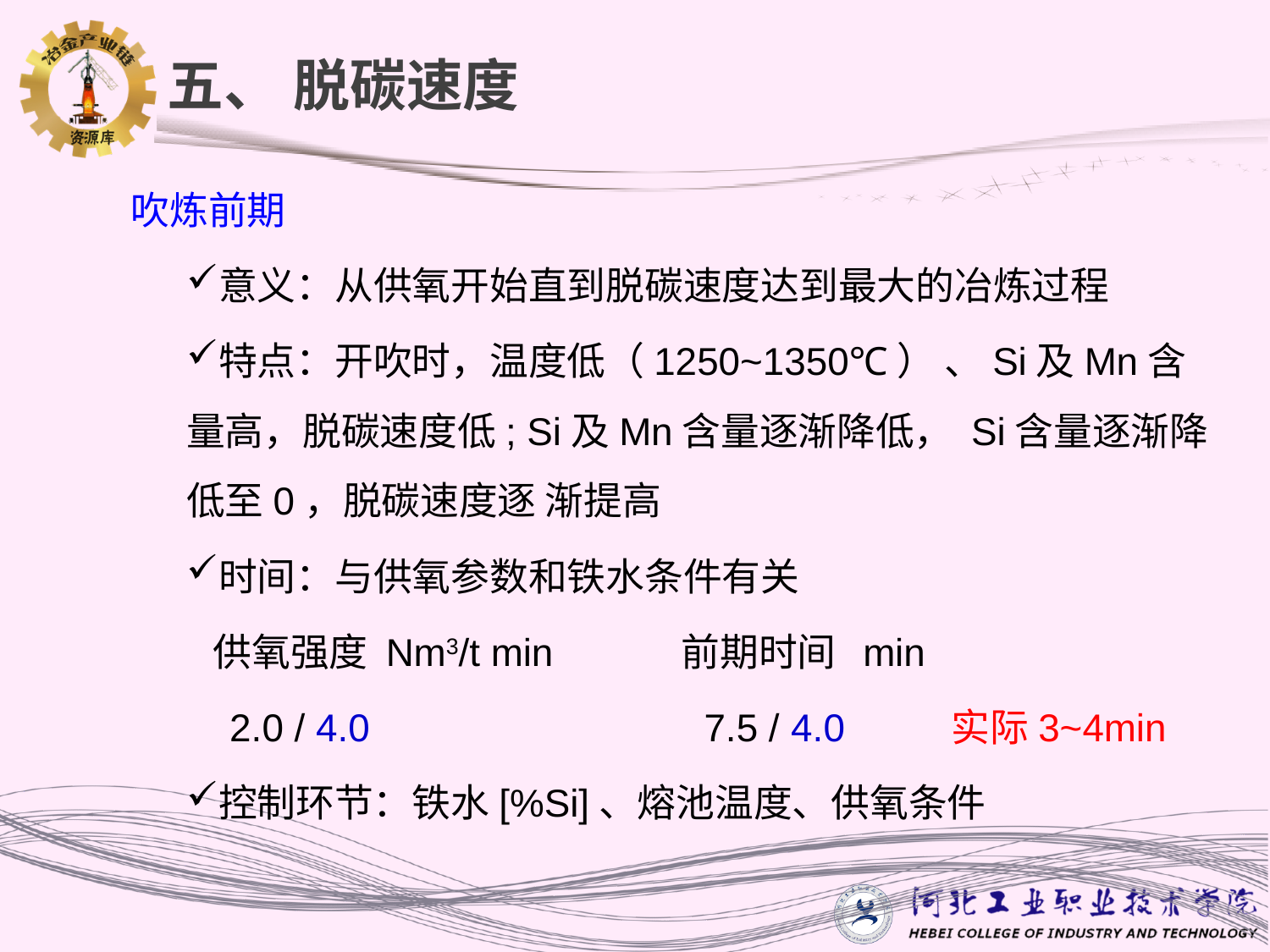

五、 脱碳速度
吹炼前期
意义：从供氧开始直到脱碳速度达到最大的冶炼过程
特点：开吹时，温度低（1250~1350℃） 、Si及Mn含量高，脱碳速度低; Si及Mn含量逐渐降低， Si含量逐渐降低至0，脱碳速度逐 渐提高
时间：与供氧参数和铁水条件有关
  供氧强度 Nm3/t min           前期时间  min
    2.0 / 4.0                               7.5 / 4.0         实际3~4min
控制环节：铁水[%Si]、熔池温度、供氧条件